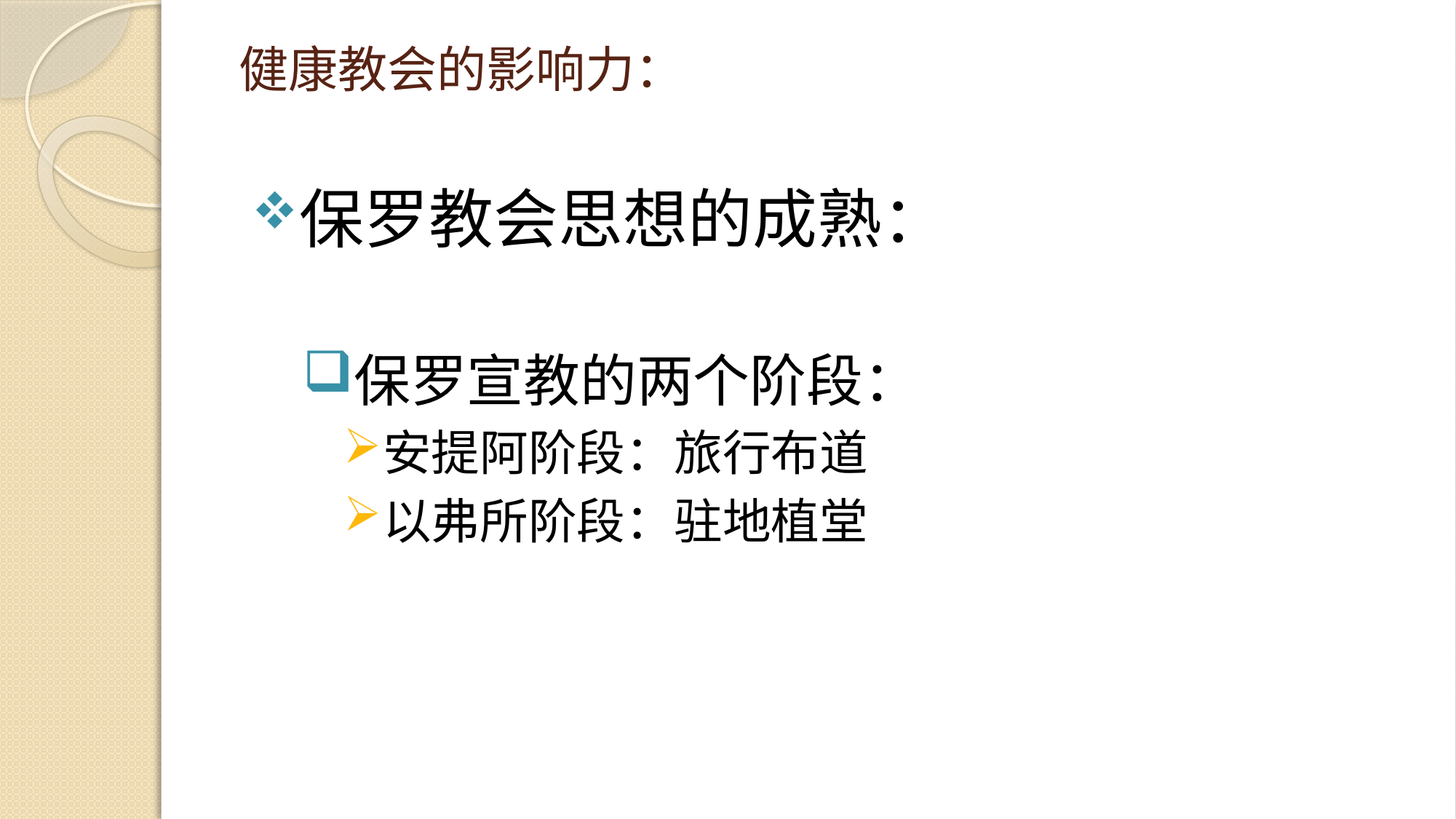

# 健康教会的影响力：
保罗教会思想的成熟：
保罗宣教的两个阶段：
安提阿阶段：旅行布道
以弗所阶段：驻地植堂